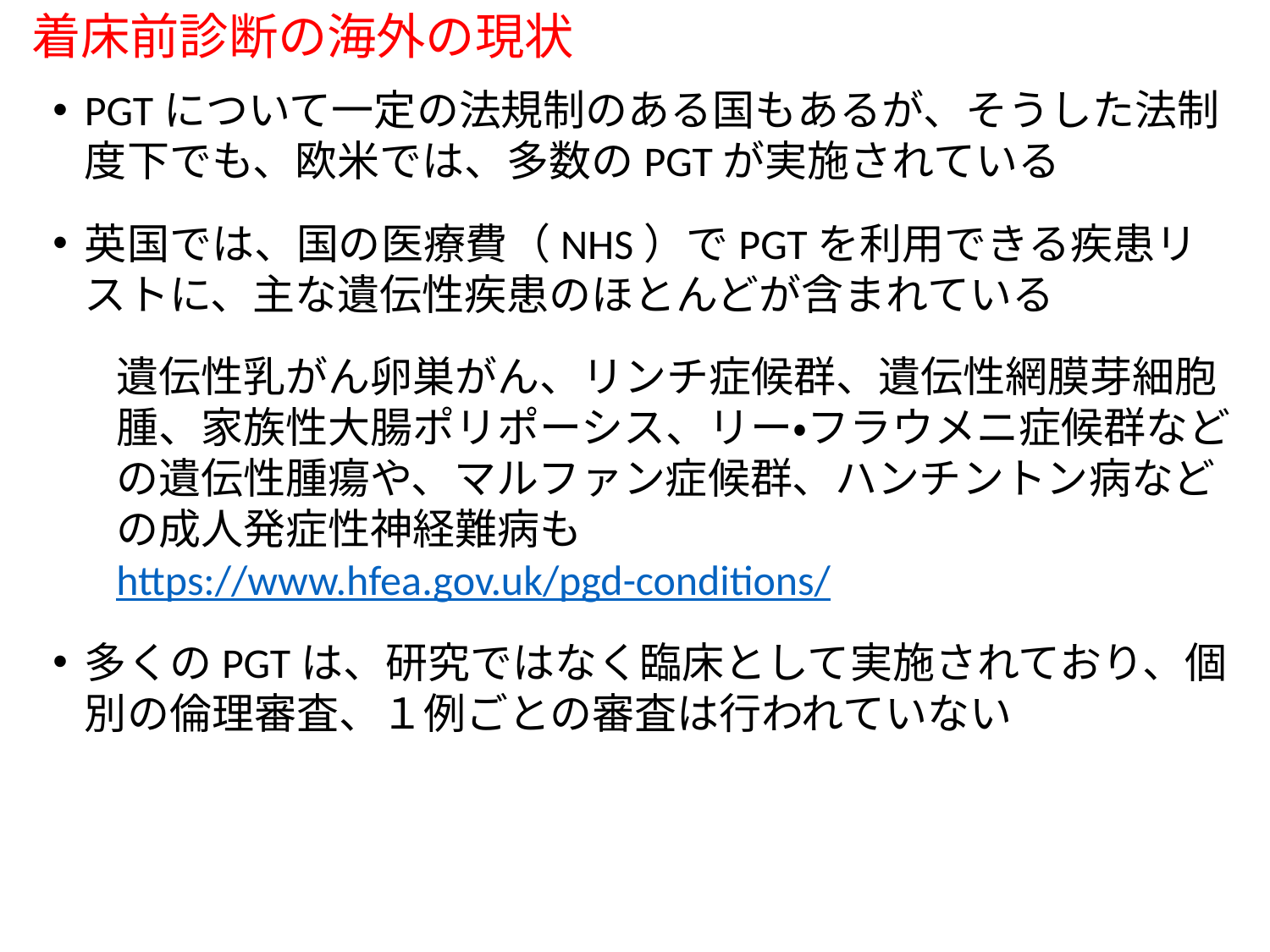

# 着床前診断の海外の現状
PGTについて一定の法規制のある国もあるが、そうした法制度下でも、欧米では、多数のPGTが実施されている
英国では、国の医療費（NHS）でPGTを利用できる疾患リストに、主な遺伝性疾患のほとんどが含まれている
遺伝性乳がん卵巣がん、リンチ症候群、遺伝性網膜芽細胞腫、家族性大腸ポリポーシス、リー・フラウメニ症候群などの遺伝性腫瘍や、マルファン症候群、ハンチントン病などの成人発症性神経難病も https://www.hfea.gov.uk/pgd-conditions/
多くのPGTは、研究ではなく臨床として実施されており、個別の倫理審査、１例ごとの審査は行われていない